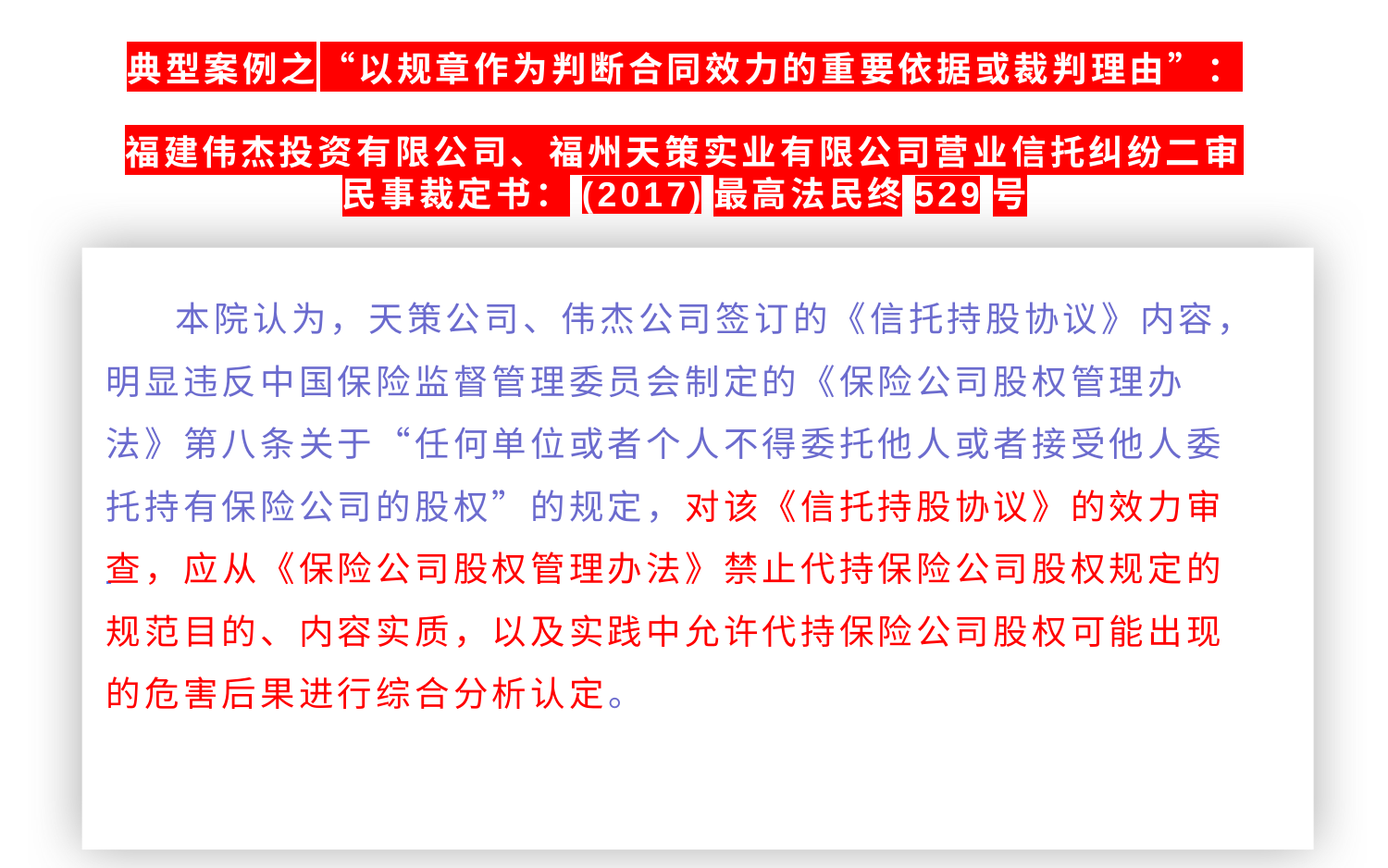

典型案例之“以规章作为判断合同效力的重要依据或裁判理由”：

福建伟杰投资有限公司、福州天策实业有限公司营业信托纠纷二审民事裁定书：(2017)最高法民终529号

本院认为，天策公司、伟杰公司签订的《信托持股协议》内容，明显违反中国保险监督管理委员会制定的《保险公司股权管理办法》第八条关于“任何单位或者个人不得委托他人或者接受他人委托持有保险公司的股权”的规定，对该《信托持股协议》的效力审查，应从《保险公司股权管理办法》禁止代持保险公司股权规定的规范目的、内容实质，以及实践中允许代持保险公司股权可能出现的危害后果进行综合分析认定。